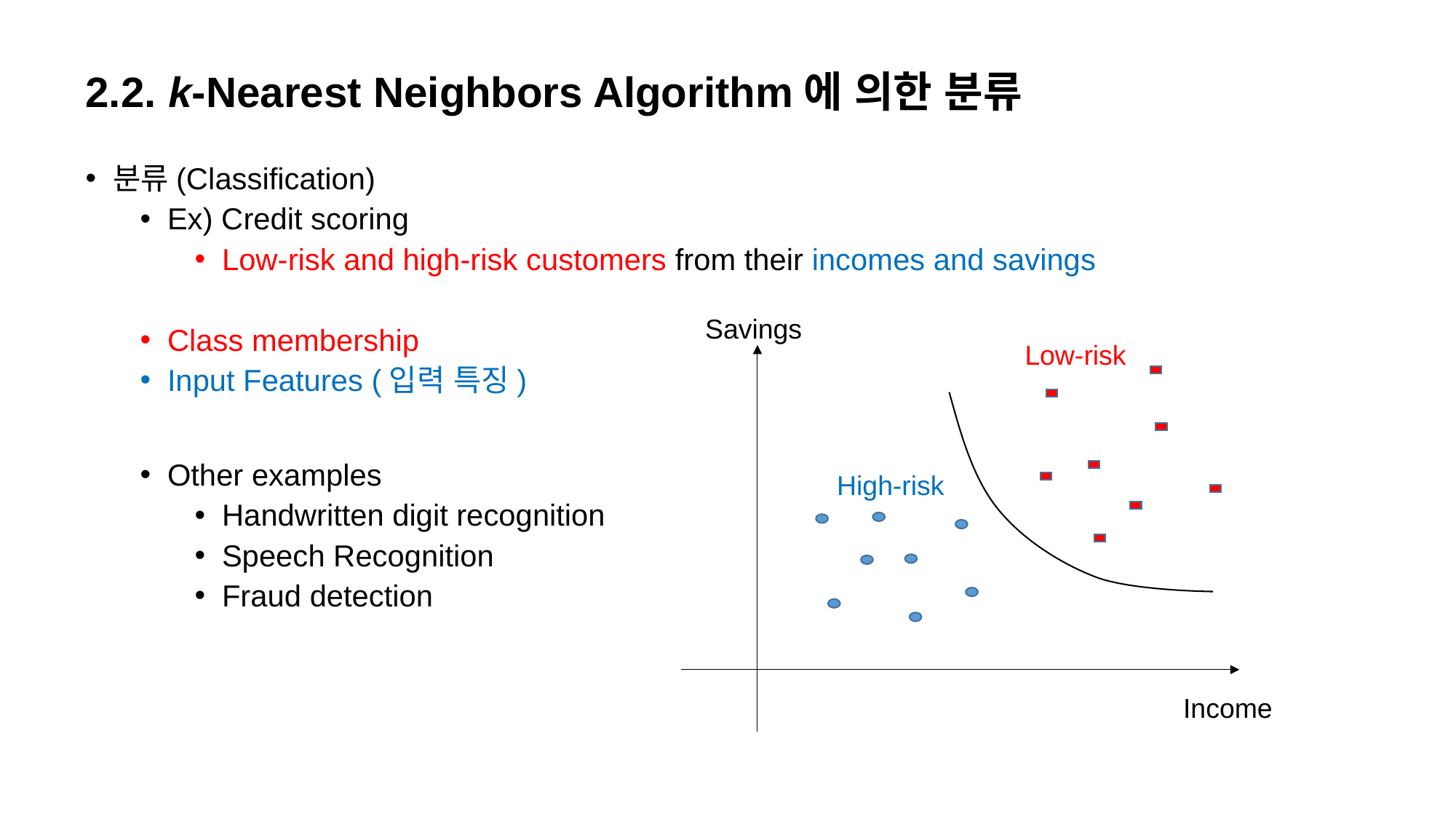

2.2. k-Nearest Neighbors Algorithm에 의한 분류
분류(Classification)
Ex) Credit scoring
Low-risk and high-risk customers from their incomes and savings

Class membership
Input Features (입력 특징)

Other examples
Handwritten digit recognition
Speech Recognition
Fraud detection

Savings
Low-risk

High-risk

Income